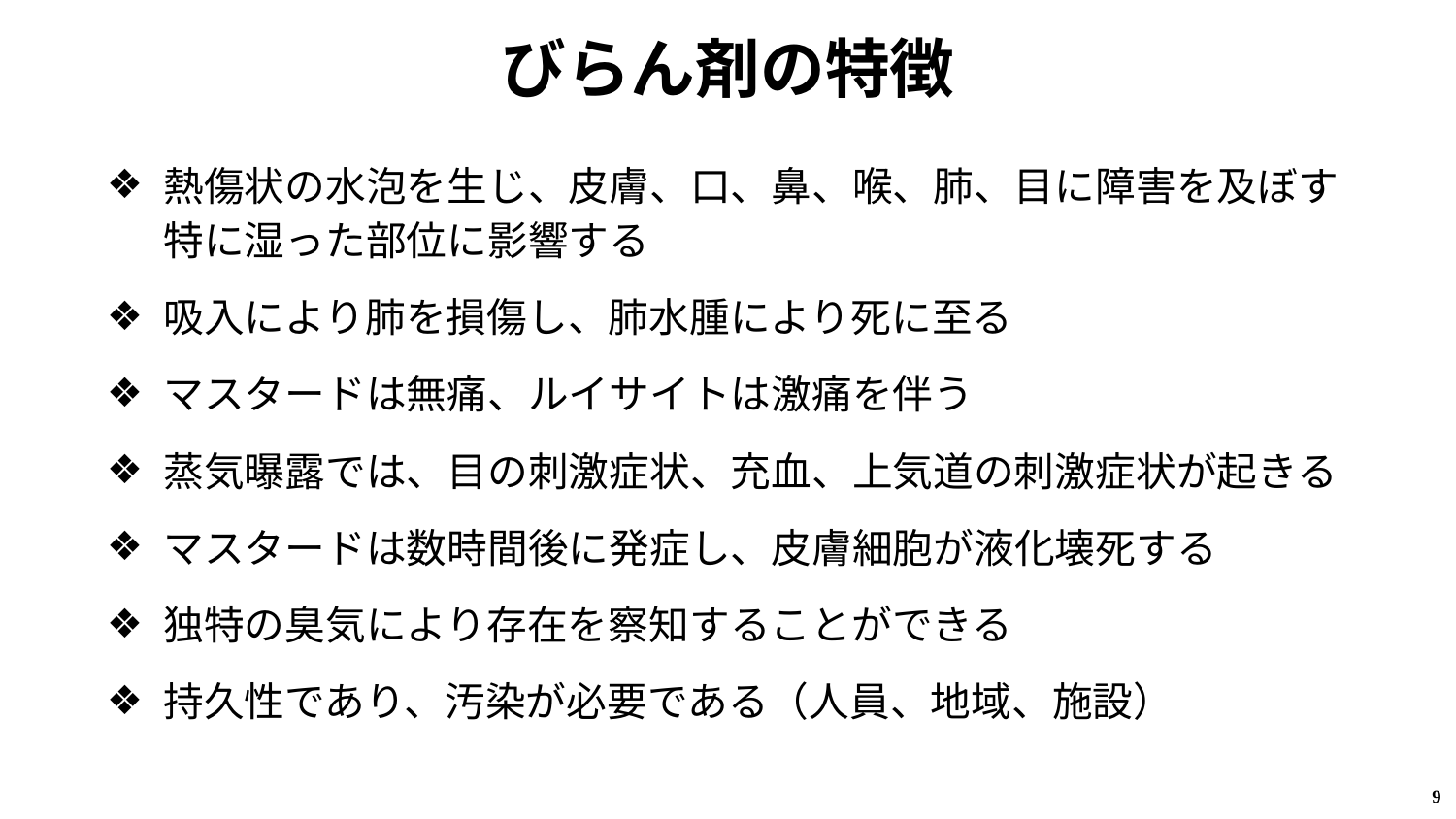

# びらん剤の特徴
熱傷状の水泡を生じ、皮膚、口、鼻、喉、肺、目に障害を及ぼす特に湿った部位に影響する
吸入により肺を損傷し、肺水腫により死に至る
マスタードは無痛、ルイサイトは激痛を伴う
蒸気曝露では、目の刺激症状、充血、上気道の刺激症状が起きる
マスタードは数時間後に発症し、皮膚細胞が液化壊死する
独特の臭気により存在を察知することができる
持久性であり、汚染が必要である（人員、地域、施設）

9